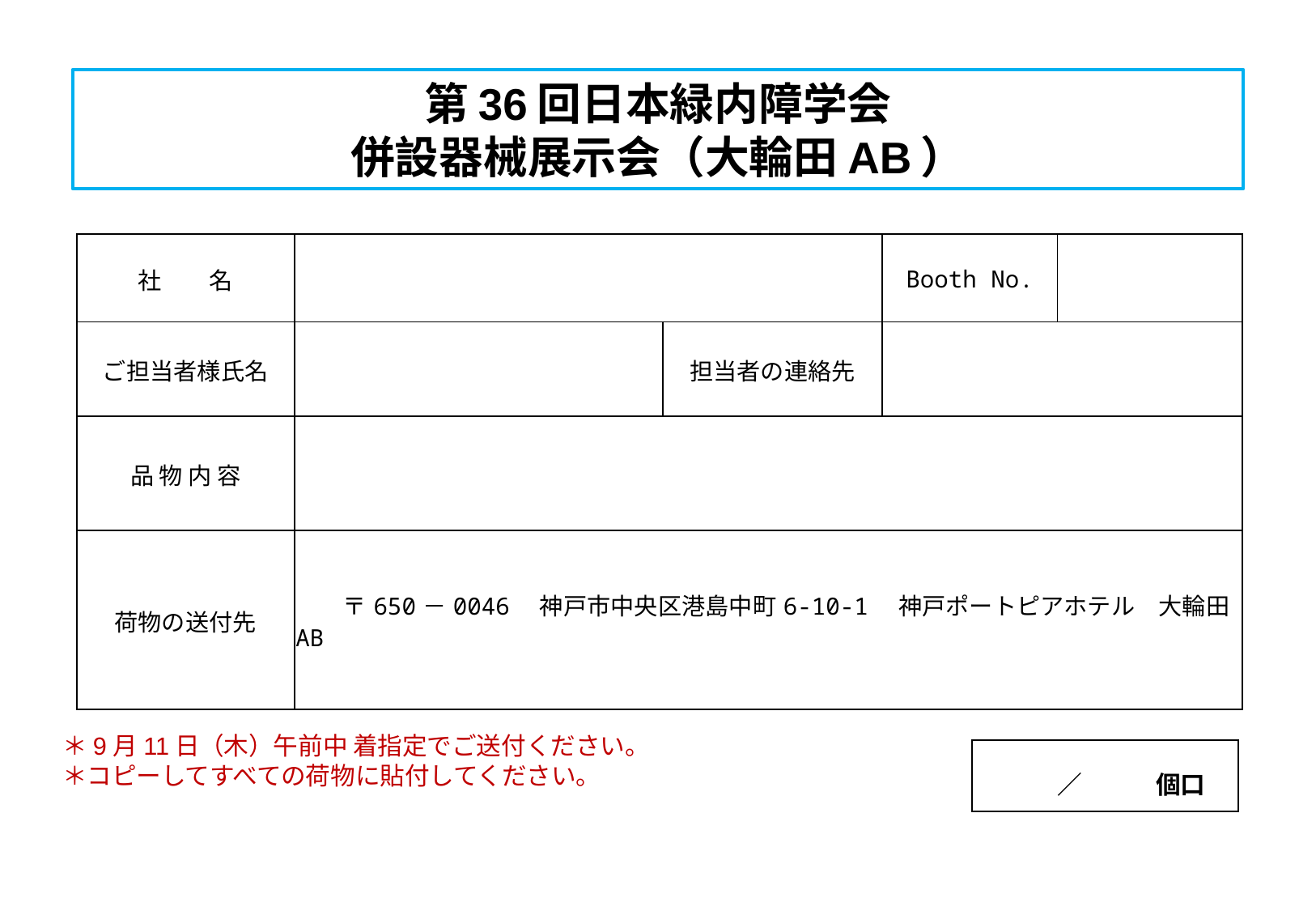

# 第36回日本緑内障学会 併設器械展示会（大輪田AB）
| 社　　名 |  |  | Booth No. |  |
| --- | --- | --- | --- | --- |
| ご担当者様氏名 |  | 担当者の連絡先 |  |  |
| 品 物 内 容 |  |  |  |  |
| 荷物の送付先 | 〒650－0046　神戸市中央区港島中町6-10-1　神戸ポートピアホテル　大輪田AB |  |  |  |

＊9月11日（木）午前中 着指定でご送付ください。
＊コピーしてすべての荷物に貼付してください。

　　／　　　個口